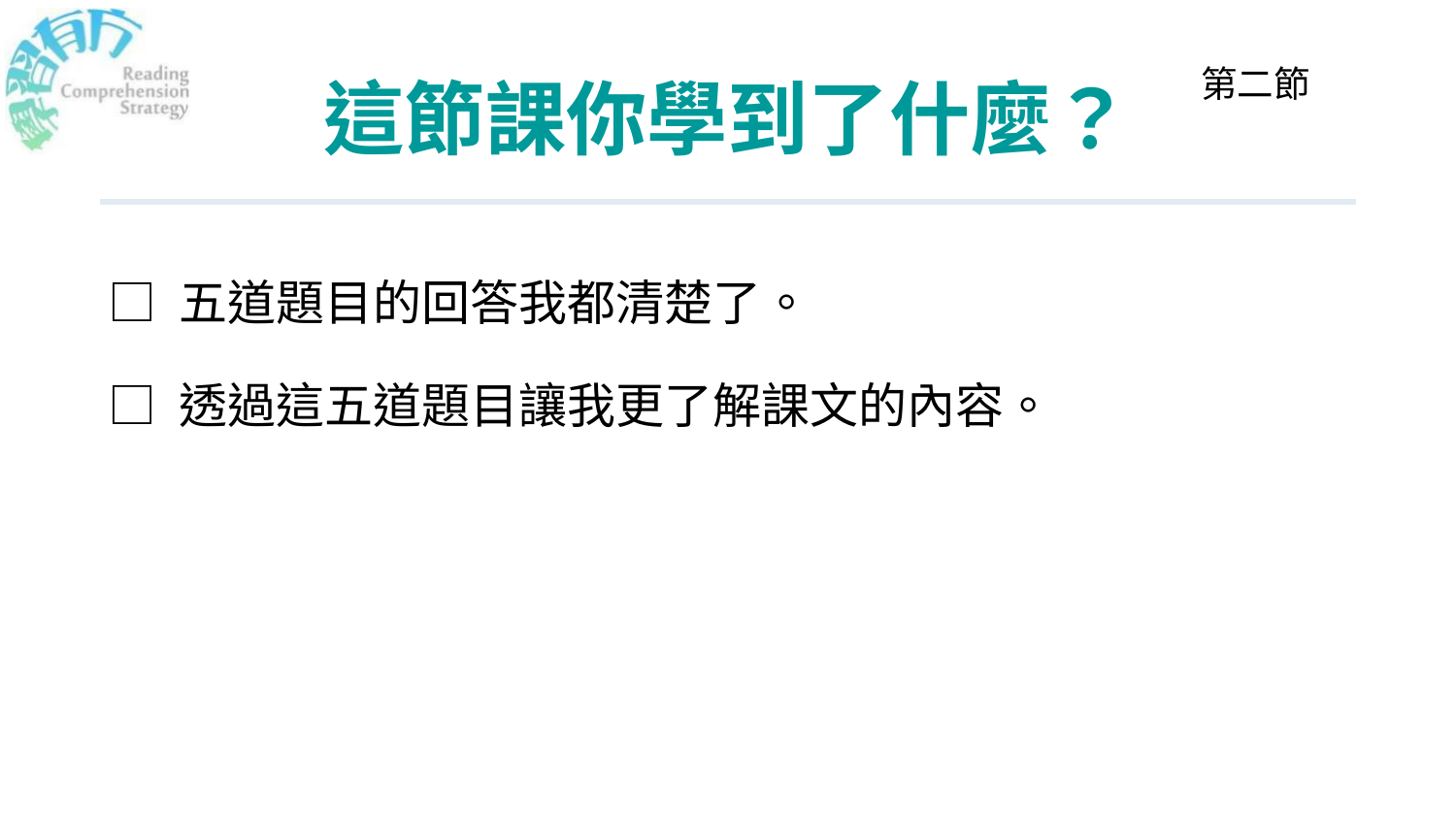

# 這節課你學到了什麼？
第二節
□ 五道題目的回答我都清楚了。
□ 透過這五道題目讓我更了解課文的內容。